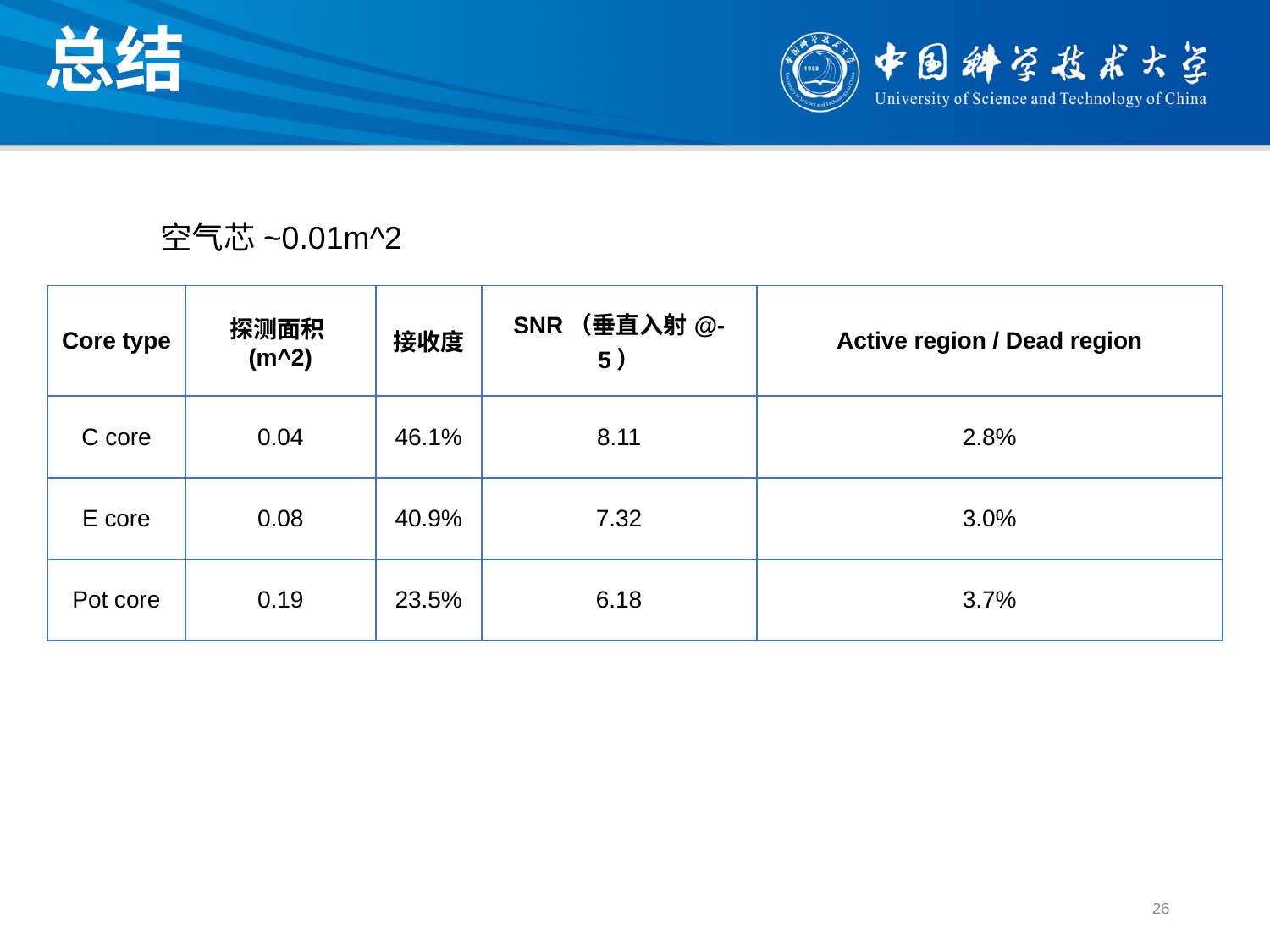

总结
空气芯~0.01m^2
| Core type | 探测面积(m^2) | 接收度 | SNR（垂直入射@-5） | Active region / Dead region |
| --- | --- | --- | --- | --- |
| C core | 0.04 | 46.1% | 8.11 | 2.8% |
| E core | 0.08 | 40.9% | 7.32 | 3.0% |
| Pot core | 0.19 | 23.5% | 6.18 | 3.7% |
26